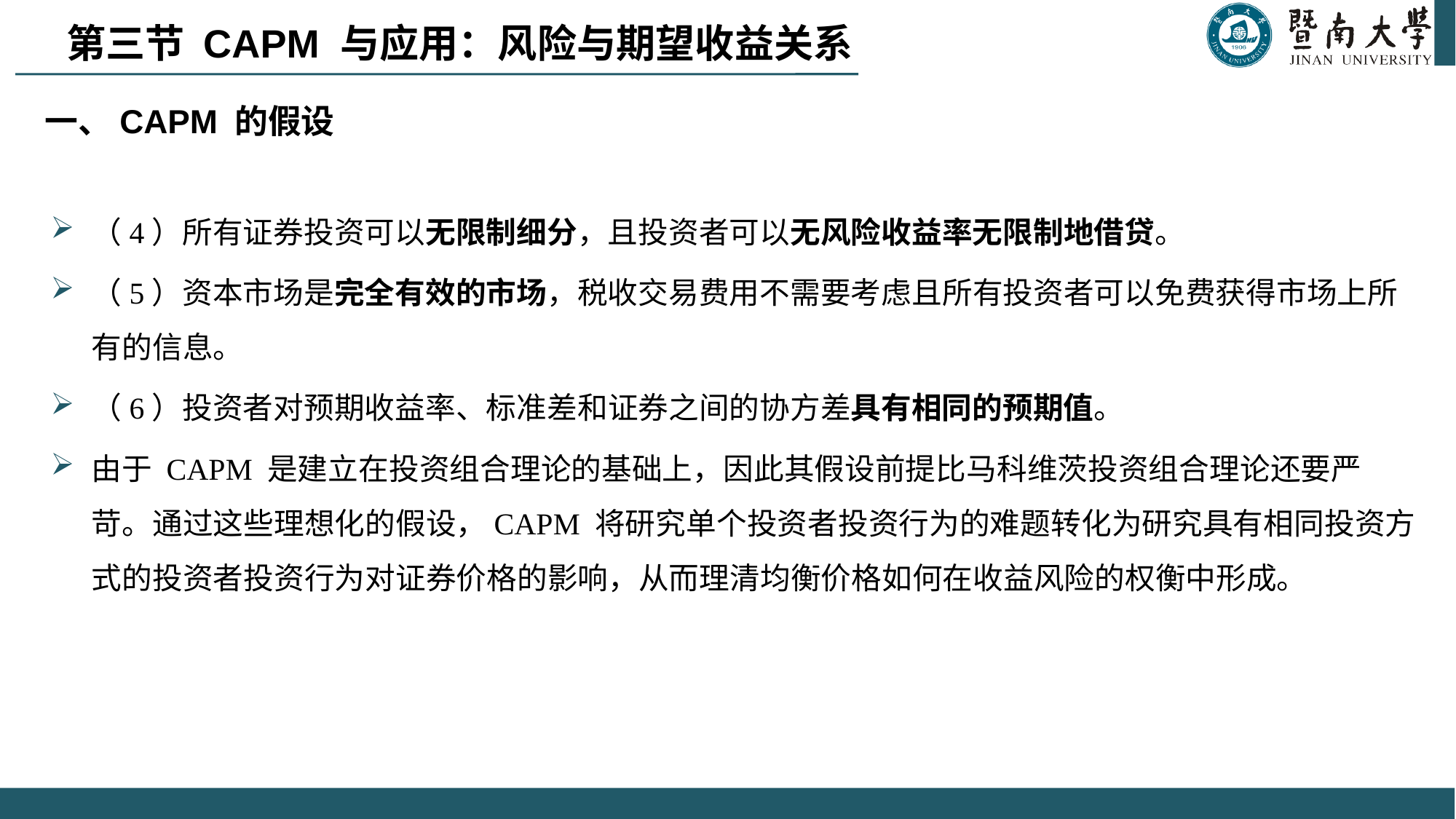

第三节 CAPM 与应用：风险与期望收益关系

# 一、CAPM 的假设
（4）所有证券投资可以无限制细分，且投资者可以无风险收益率无限制地借贷。
（5）资本市场是完全有效的市场，税收交易费用不需要考虑且所有投资者可以免费获得市场上所有的信息。
（6）投资者对预期收益率、标准差和证券之间的协方差具有相同的预期值。
由于 CAPM 是建立在投资组合理论的基础上，因此其假设前提比马科维茨投资组合理论还要严苛。通过这些理想化的假设，CAPM 将研究单个投资者投资行为的难题转化为研究具有相同投资方式的投资者投资行为对证券价格的影响，从而理清均衡价格如何在收益风险的权衡中形成。